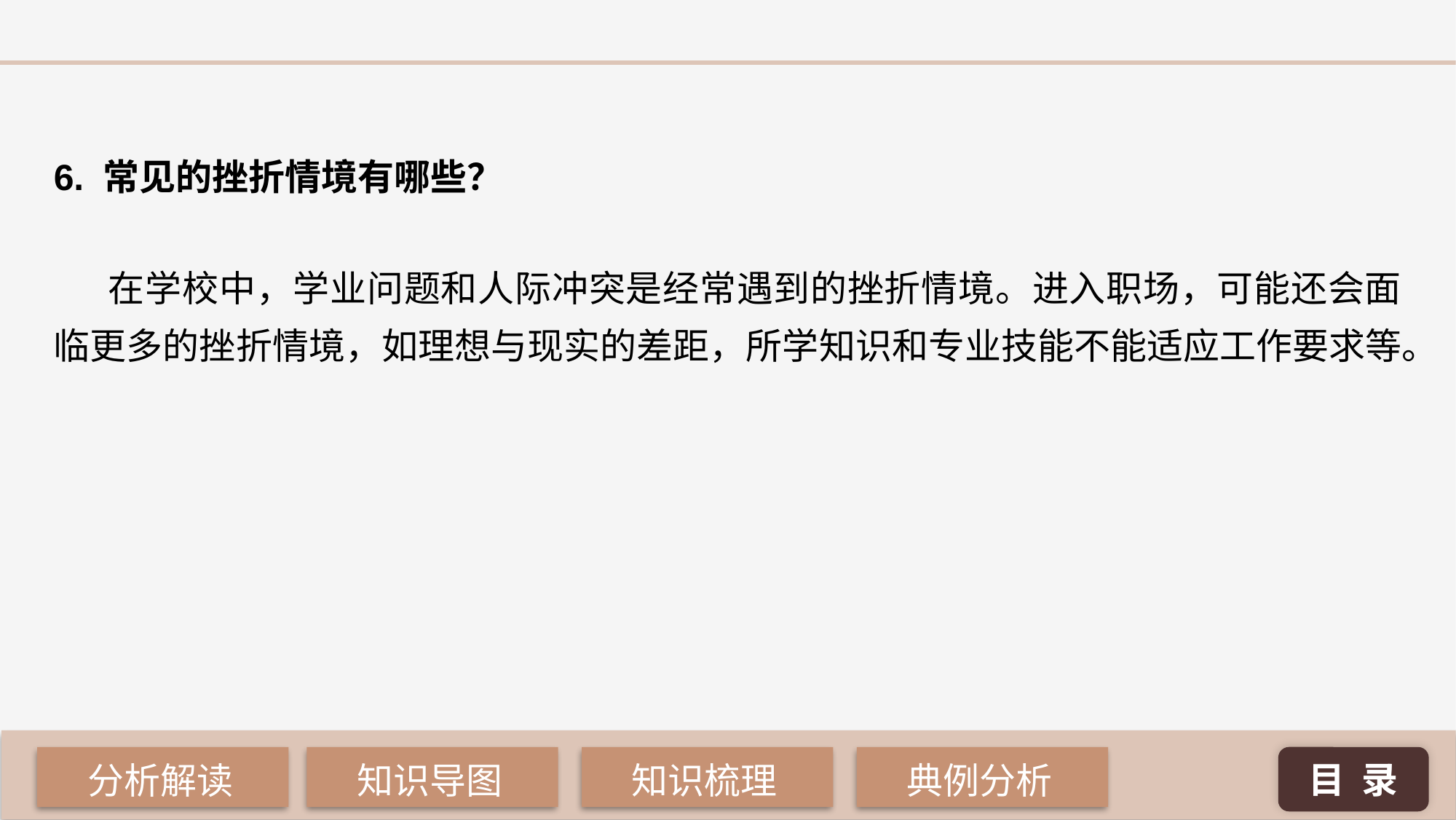

6. 常见的挫折情境有哪些？
在学校中，学业问题和人际冲突是经常遇到的挫折情境。进入职场，可能还会面临更多的挫折情境，如理想与现实的差距，所学知识和专业技能不能适应工作要求等。